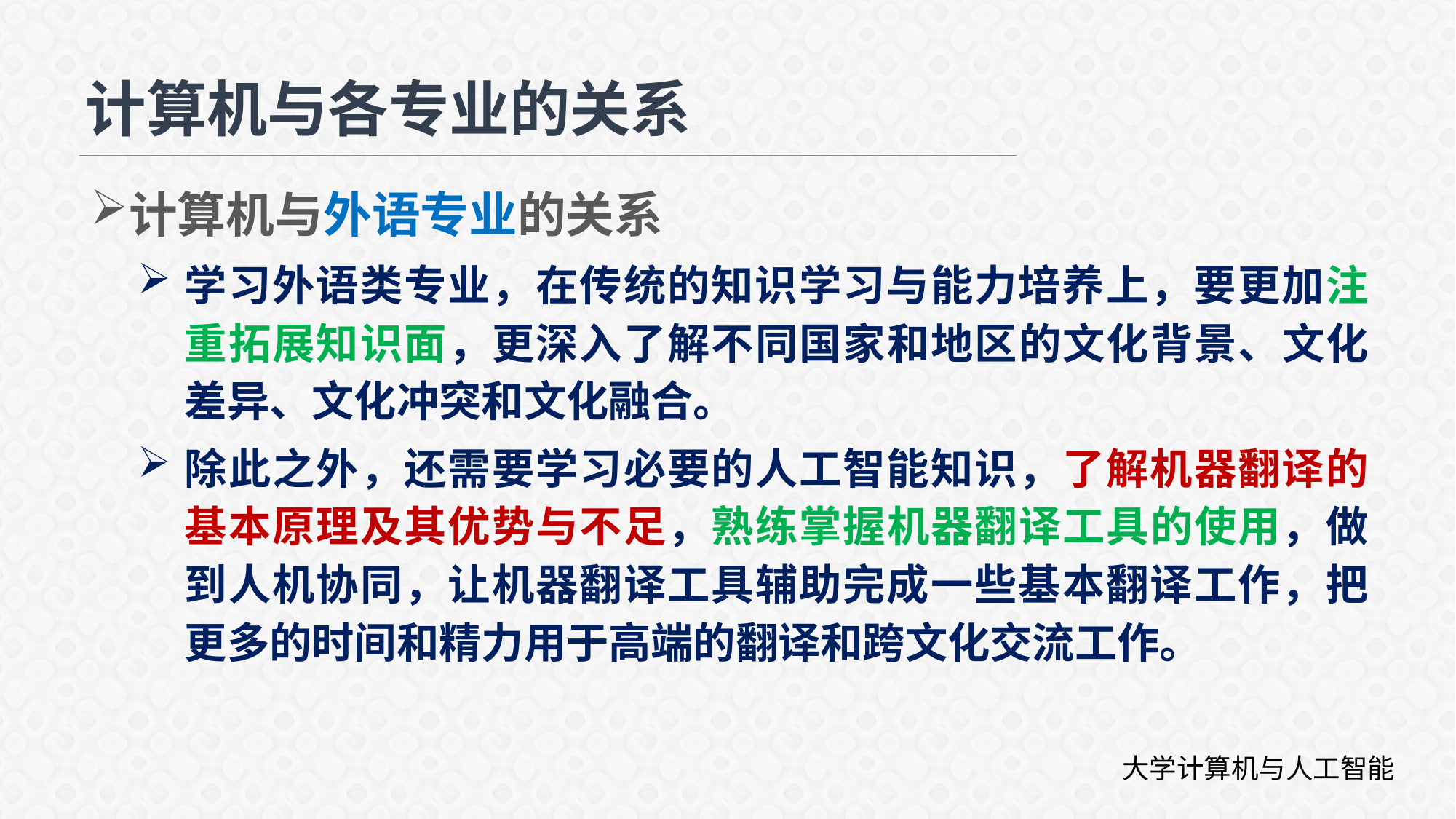

计算机与各专业的关系
计算机与外语专业的关系
学习外语类专业，在传统的知识学习与能力培养上，要更加注重拓展知识面，更深入了解不同国家和地区的文化背景、文化差异、文化冲突和文化融合。
除此之外，还需要学习必要的人工智能知识，了解机器翻译的基本原理及其优势与不足，熟练掌握机器翻译工具的使用，做到人机协同，让机器翻译工具辅助完成一些基本翻译工作，把更多的时间和精力用于高端的翻译和跨文化交流工作。